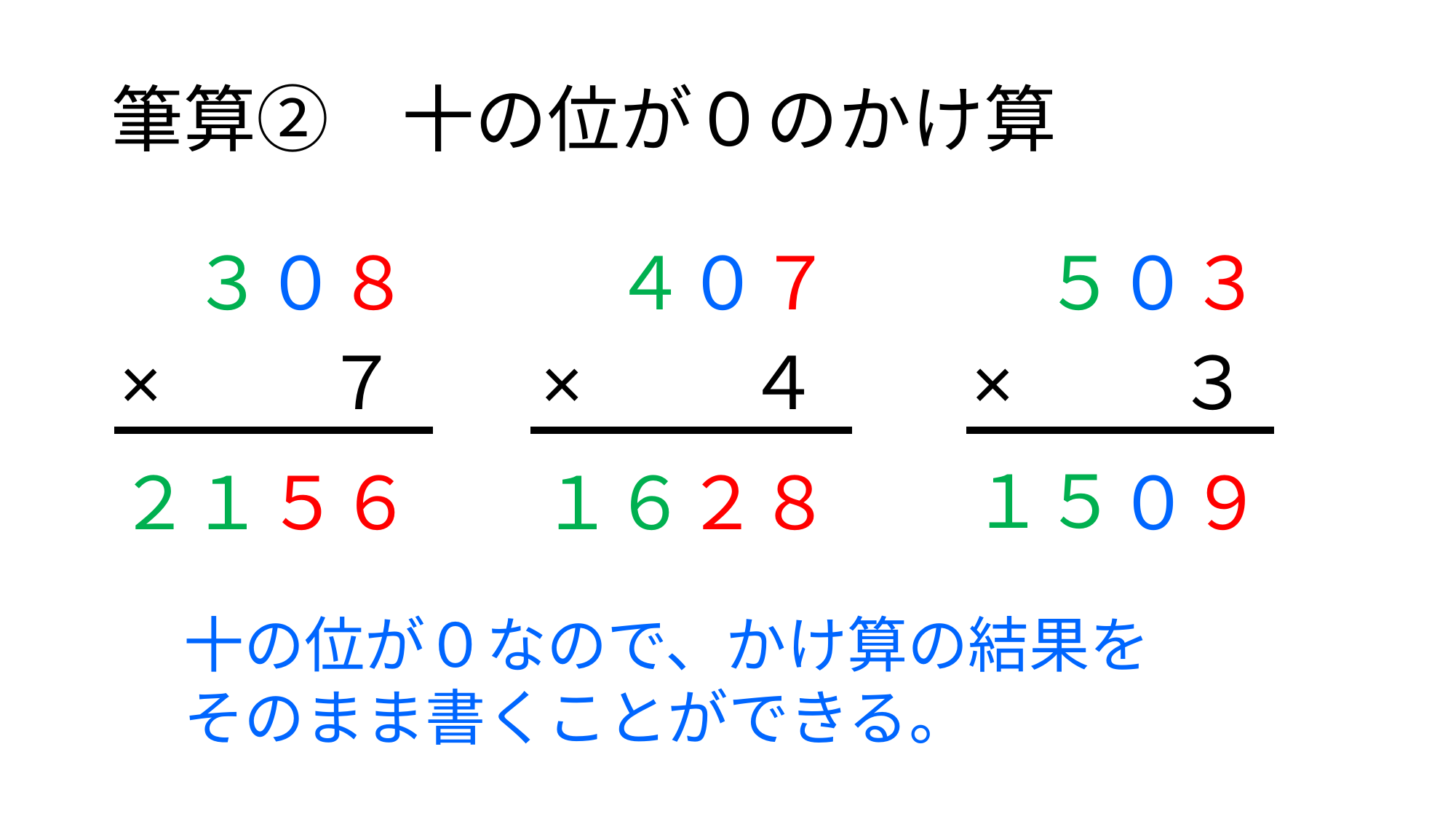

# 筆算②　十の位が０のかけ算
３０８
４０７
５０３
×　　７
×　　４
×　　３
１５
１６
２１
５６
２８
０９
十の位が０なので、かけ算の結果を
そのまま書くことができる。